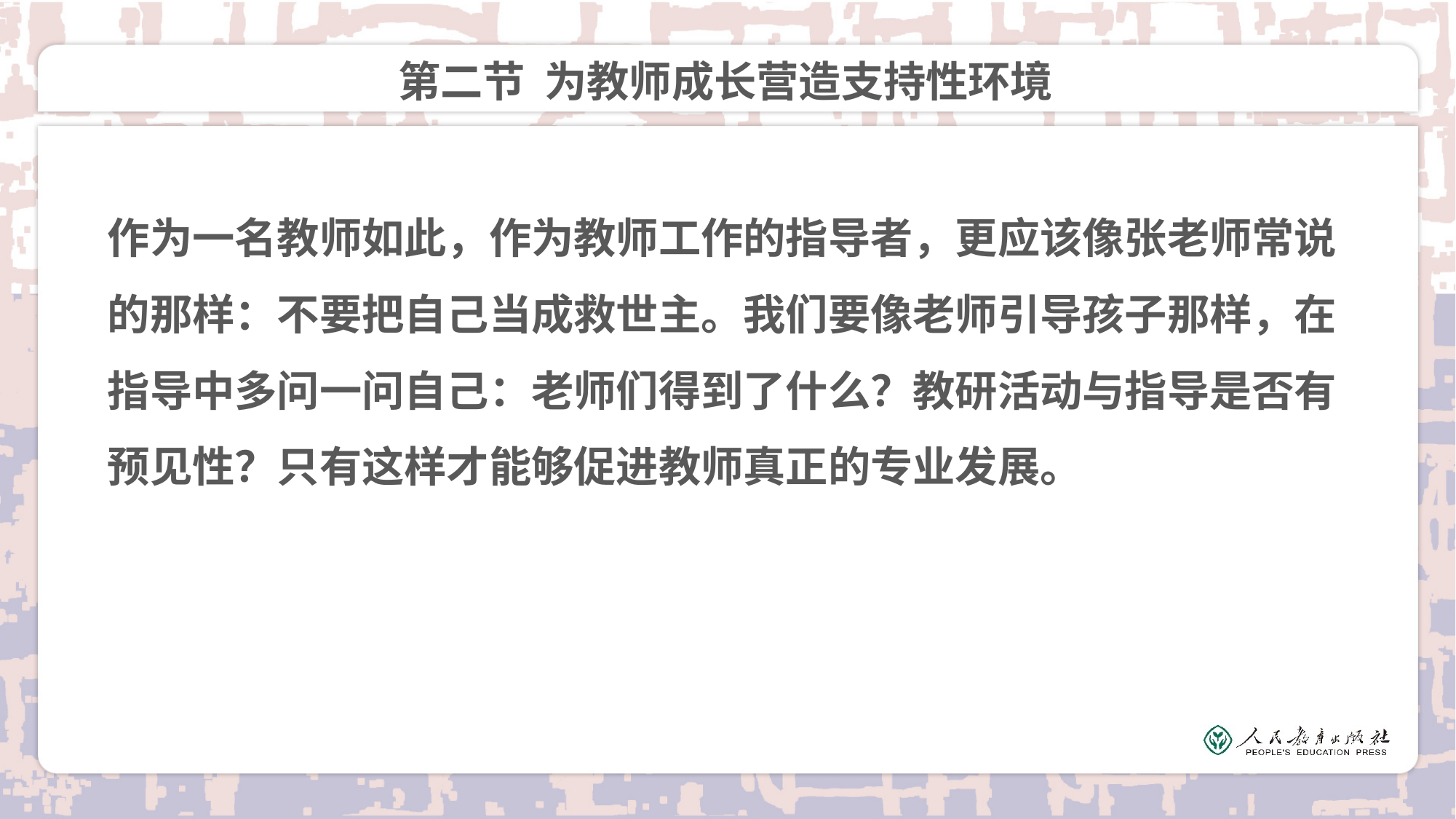

# 第二节  为教师成长营造支持性环境
作为一名教师如此，作为教师工作的指导者，更应该像张老师常说的那样：不要把自己当成救世主。我们要像老师引导孩子那样，在指导中多问一问自己：老师们得到了什么？教研活动与指导是否有预见性？只有这样才能够促进教师真正的专业发展。